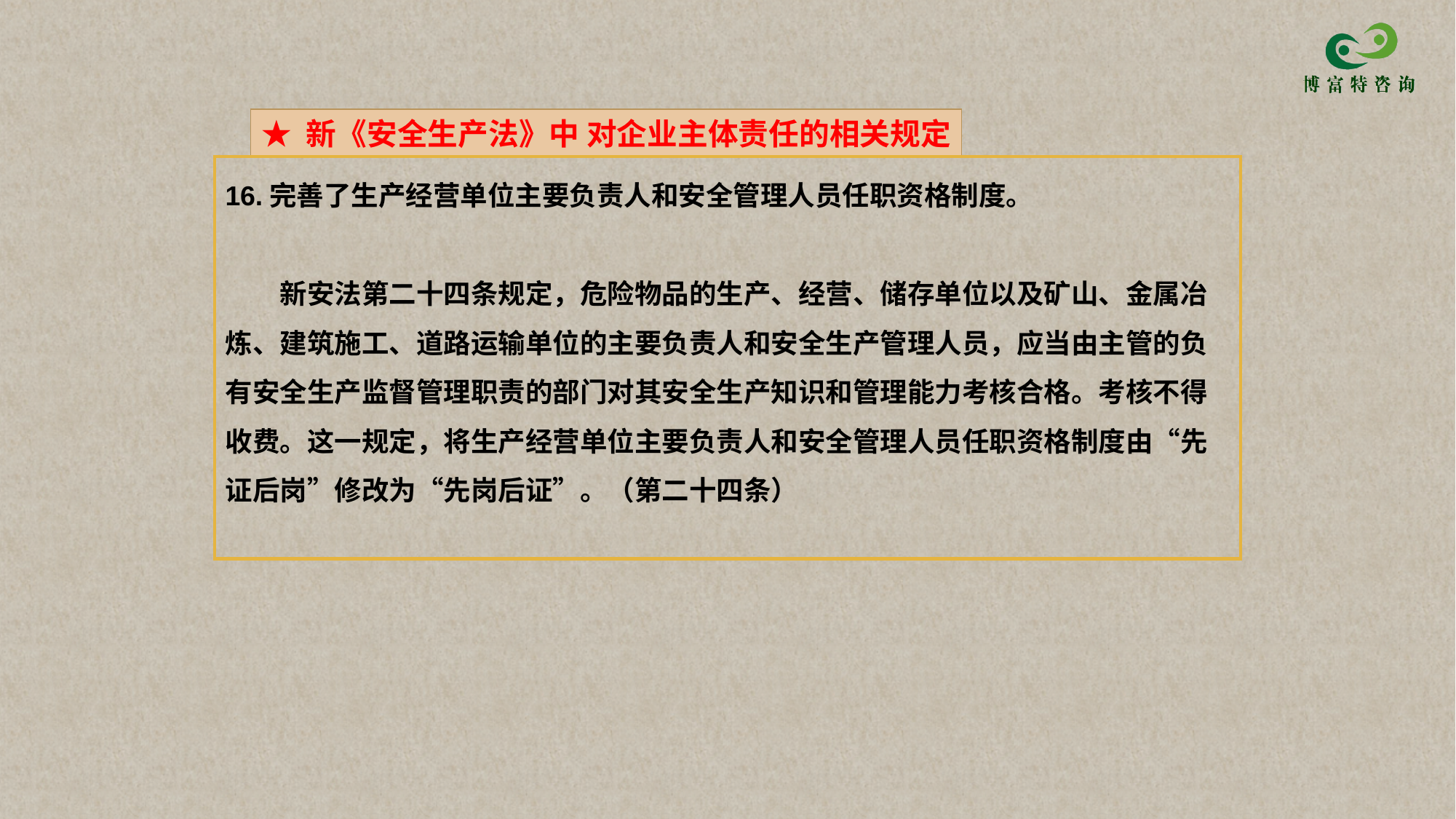

★ 新《安全生产法》中 对企业主体责任的相关规定
16.完善了生产经营单位主要负责人和安全管理人员任职资格制度。

　　新安法第二十四条规定，危险物品的生产、经营、储存单位以及矿山、金属冶炼、建筑施工、道路运输单位的主要负责人和安全生产管理人员，应当由主管的负有安全生产监督管理职责的部门对其安全生产知识和管理能力考核合格。考核不得收费。这一规定，将生产经营单位主要负责人和安全管理人员任职资格制度由“先证后岗”修改为“先岗后证”。（第二十四条）